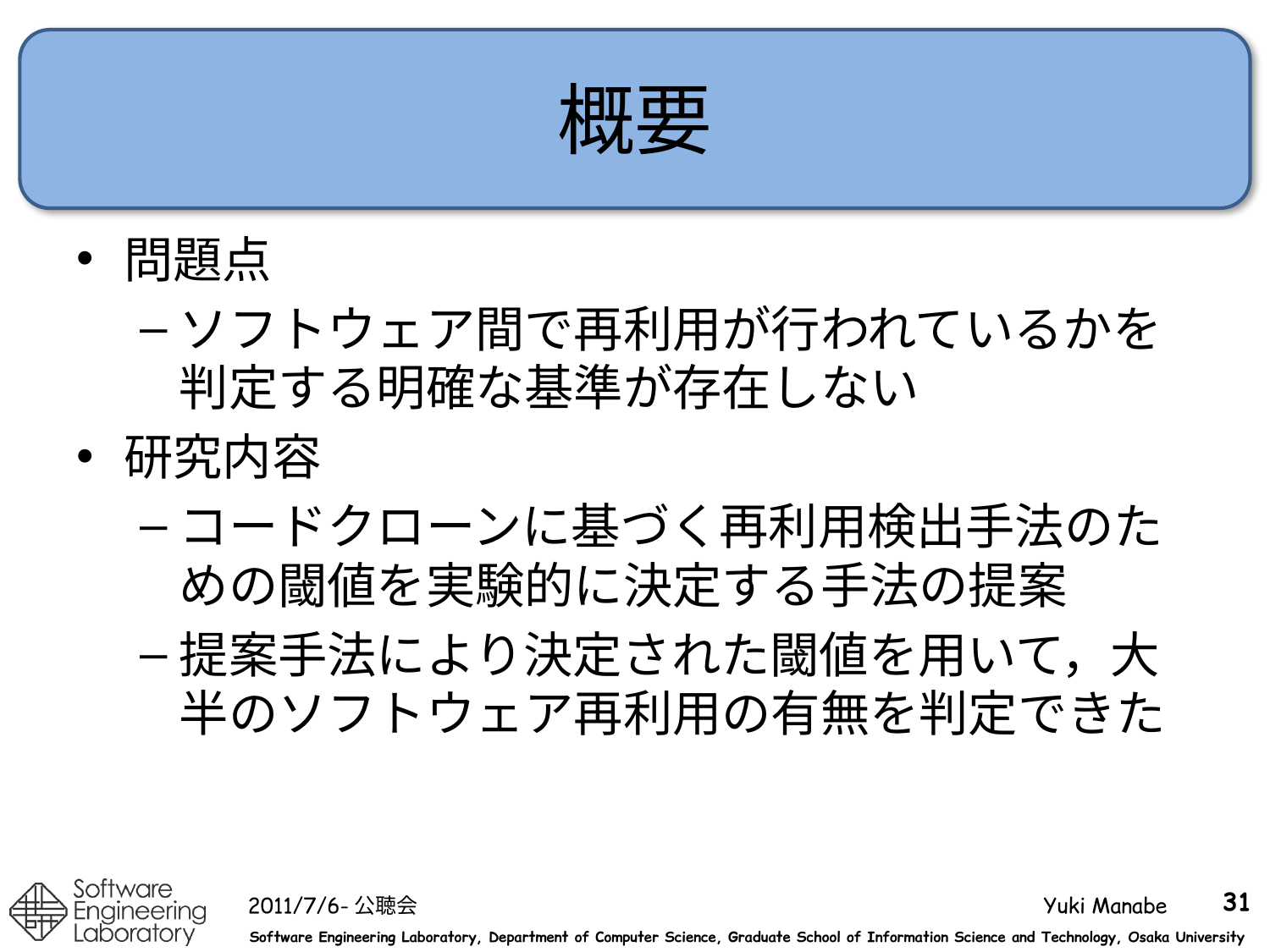

# 概要
問題点
ソフトウェア間で再利用が行われているかを判定する明確な基準が存在しない
研究内容
コードクローンに基づく再利用検出手法のための閾値を実験的に決定する手法の提案
提案手法により決定された閾値を用いて，大半のソフトウェア再利用の有無を判定できた
31
2011/7/6-公聴会
Yuki Manabe